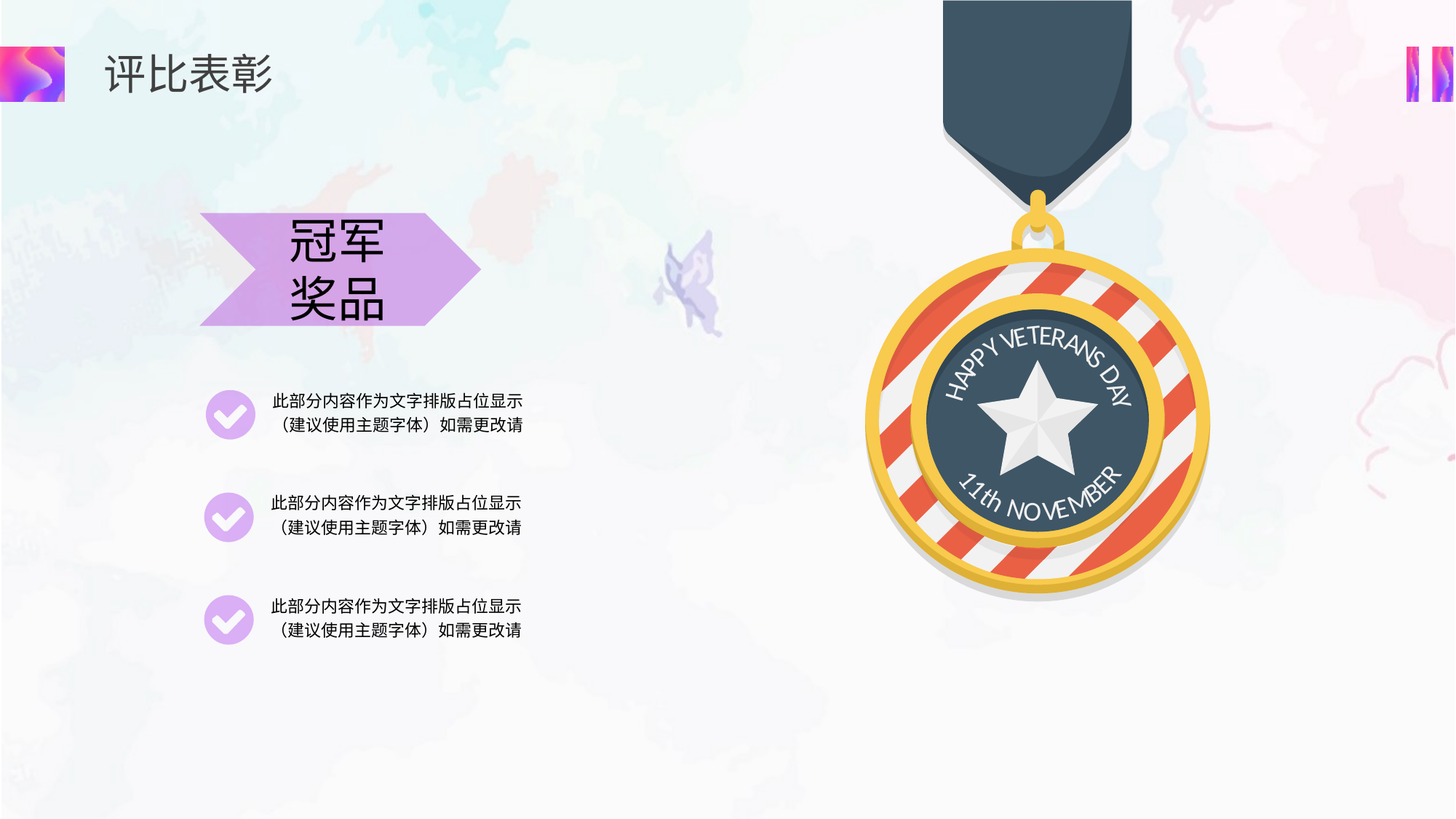

T
E
E

R
V
A
Y
N
P
S

P
A
D

H
A
Y

R
1
E
1
B

t
M
h
E
N
V
O

冠军奖品

此部分内容作为文字排版占位显示（建议使用主题字体）如需更改请

此部分内容作为文字排版占位显示（建议使用主题字体）如需更改请

此部分内容作为文字排版占位显示（建议使用主题字体）如需更改请